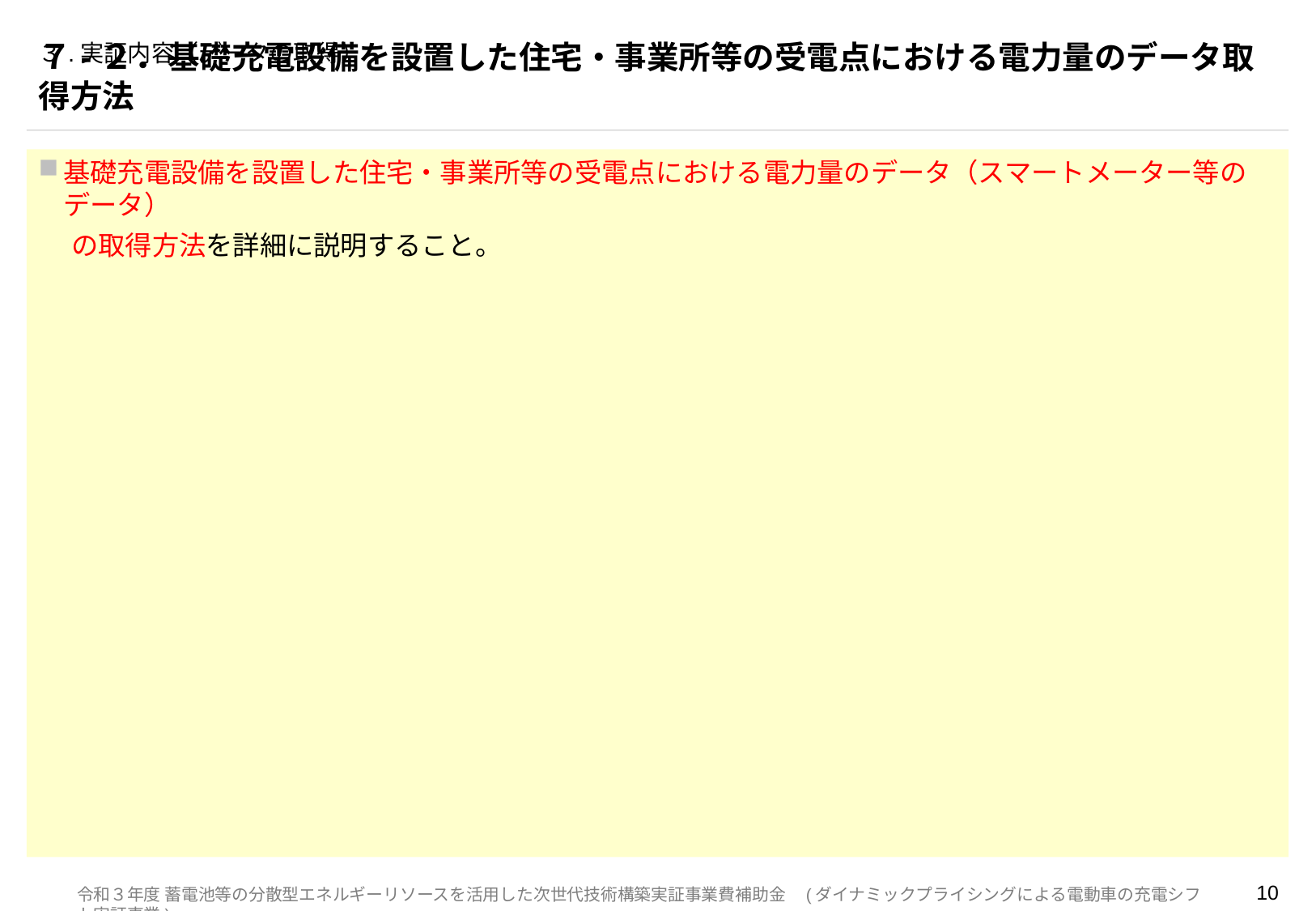

# ３.実証内容（データの取得）
７-２．基礎充電設備を設置した住宅・事業所等の受電点における電力量のデータ取得方法
基礎充電設備を設置した住宅・事業所等の受電点における電力量のデータ（スマートメーター等のデータ）
　 の取得方法を詳細に説明すること。